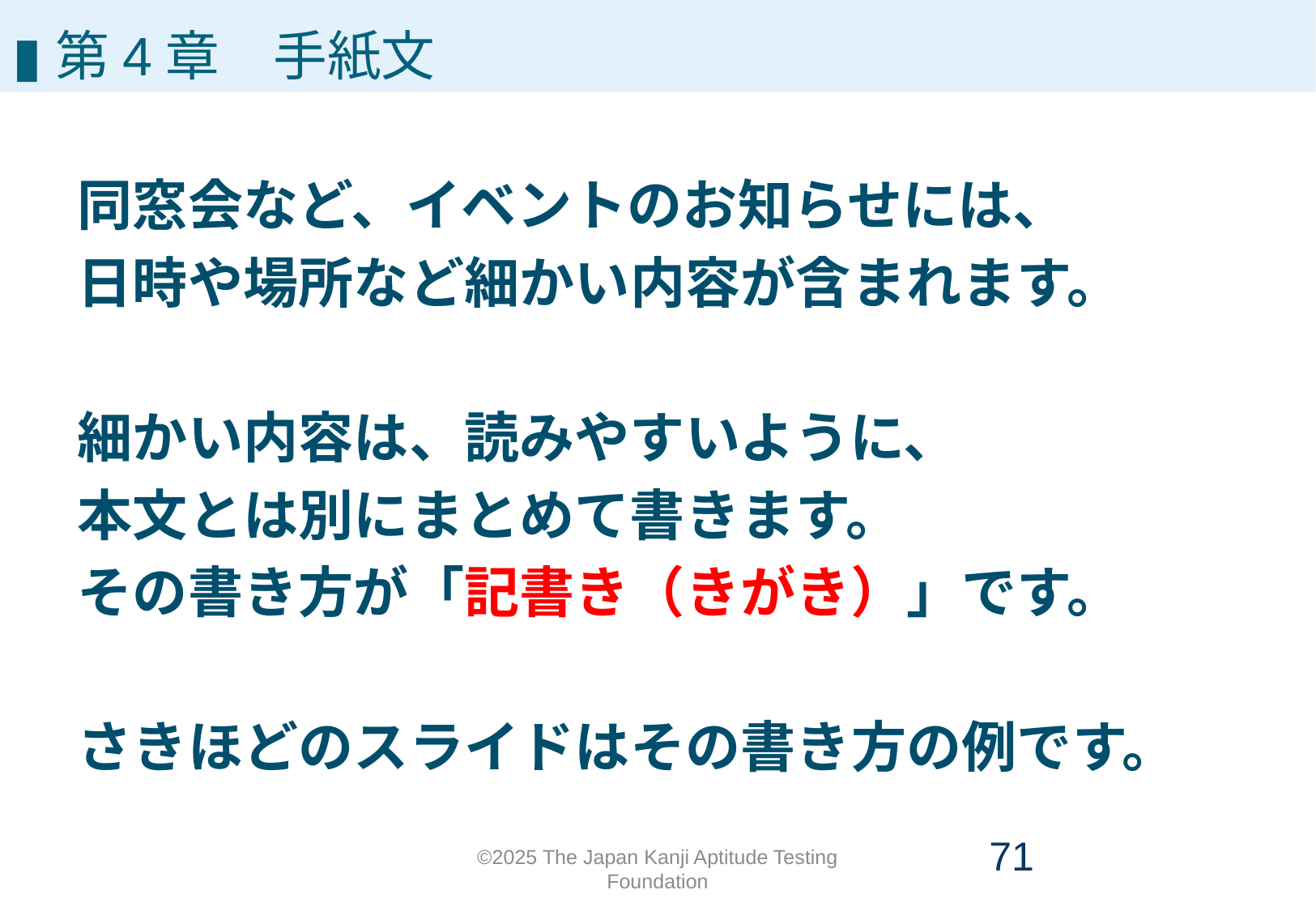

# 第4章
▮第4章　手紙文

同窓会など、イベントのお知らせには、
日時や場所など細かい内容が含まれます。

細かい内容は、読みやすいように、
本文とは別にまとめて書きます。
その書き方が「記書き（きがき）」です。

さきほどのスライドはその書き方の例です。

©2025 The Japan Kanji Aptitude Testing Foundation
71